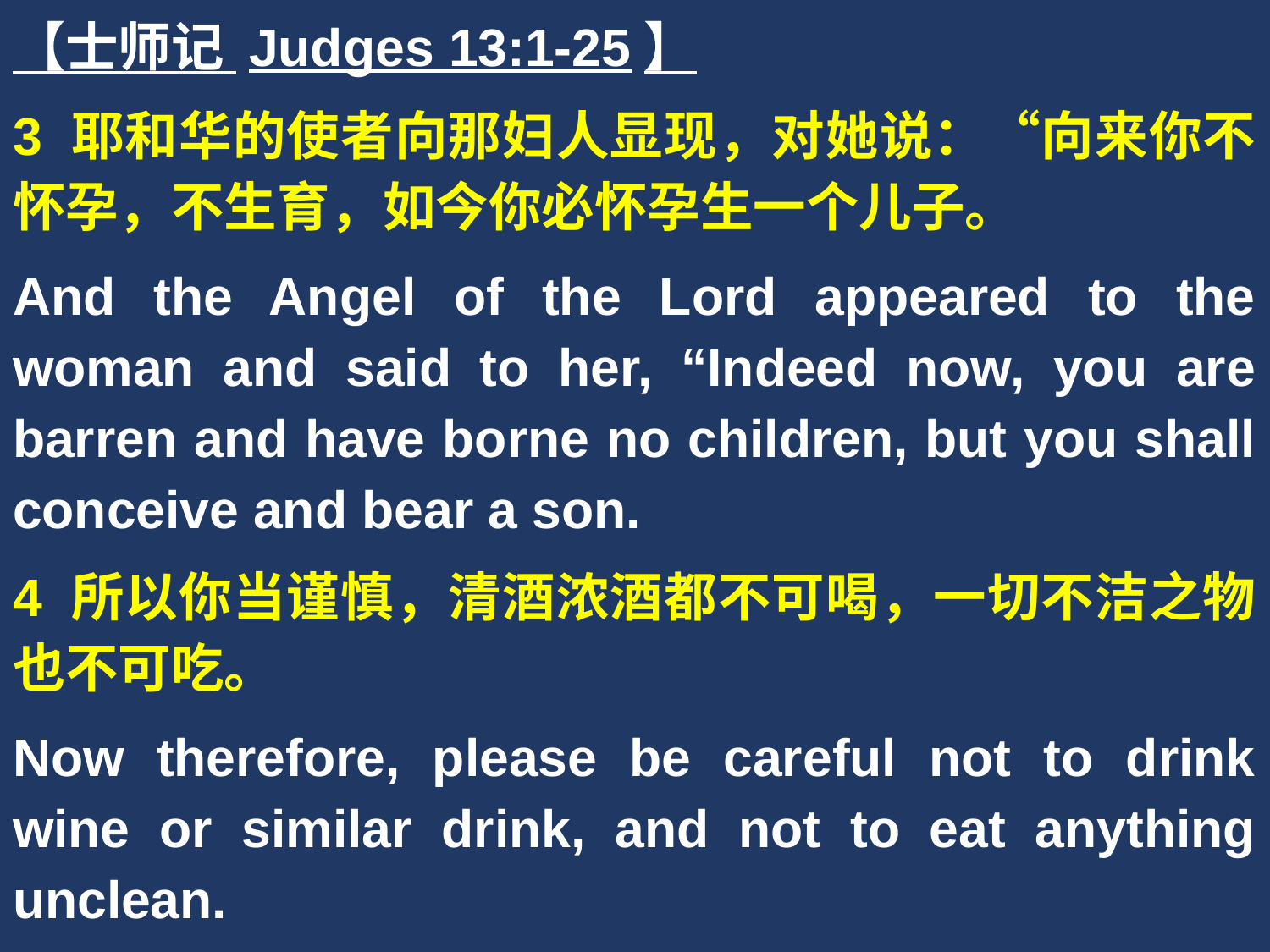

【士师记 Judges 13:1-25】
3 耶和华的使者向那妇人显现，对她说：“向来你不怀孕，不生育，如今你必怀孕生一个儿子。
And the Angel of the Lord appeared to the woman and said to her, “Indeed now, you are barren and have borne no children, but you shall conceive and bear a son.
4 所以你当谨慎，清酒浓酒都不可喝，一切不洁之物也不可吃。
Now therefore, please be careful not to drink wine or similar drink, and not to eat anything unclean.